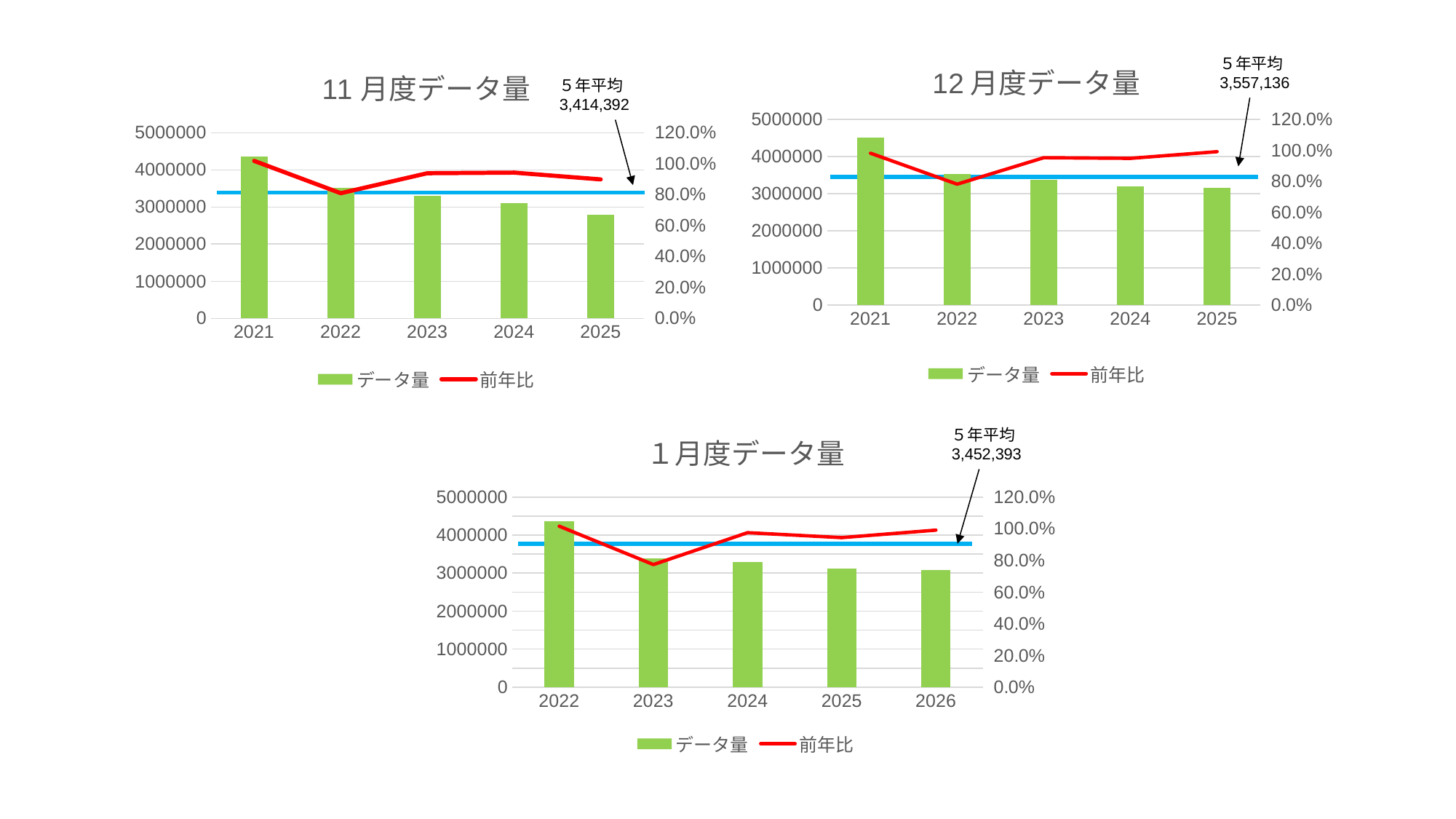

### Chart: 12月度データ量

| Category | データ量 | 前年比 |
|---|---|---|
| 2021 | 4521425.0 | 0.982 |
| 2022 | 3533495.0 | 0.782 |
| 2023 | 3367855.0 | 0.953 |
| 2024 | 3194498.0 | 0.949 |
| 2025 | 3168409.0 | 0.992 |

### Chart: 11月度データ量

| Category | データ量 | 前年比 |
|---|---|---|
| 2021 | 4349320.0 | 1.018 |
| 2022 | 3518967.0 | 0.809 |
| 2023 | 3302207.0 | 0.938 |
| 2024 | 3109442.0 | 0.942 |
| 2025 | 2792024.0 | 0.898 |
５年平均
3,557,136
５年平均
3,414,392

### Chart: １月度データ量

| Category | データ量 | 前年比 |
|---|---|---|
| 2022 | 4372060.0 | 1.016 |
| 2023 | 3385018.0 | 0.774 |
| 2024 | 3300724.0 | 0.975 |
| 2025 | 3115478.0 | 0.944 |
| 2026 | 3088687.0 | 0.991 |
５年平均
3,452,393